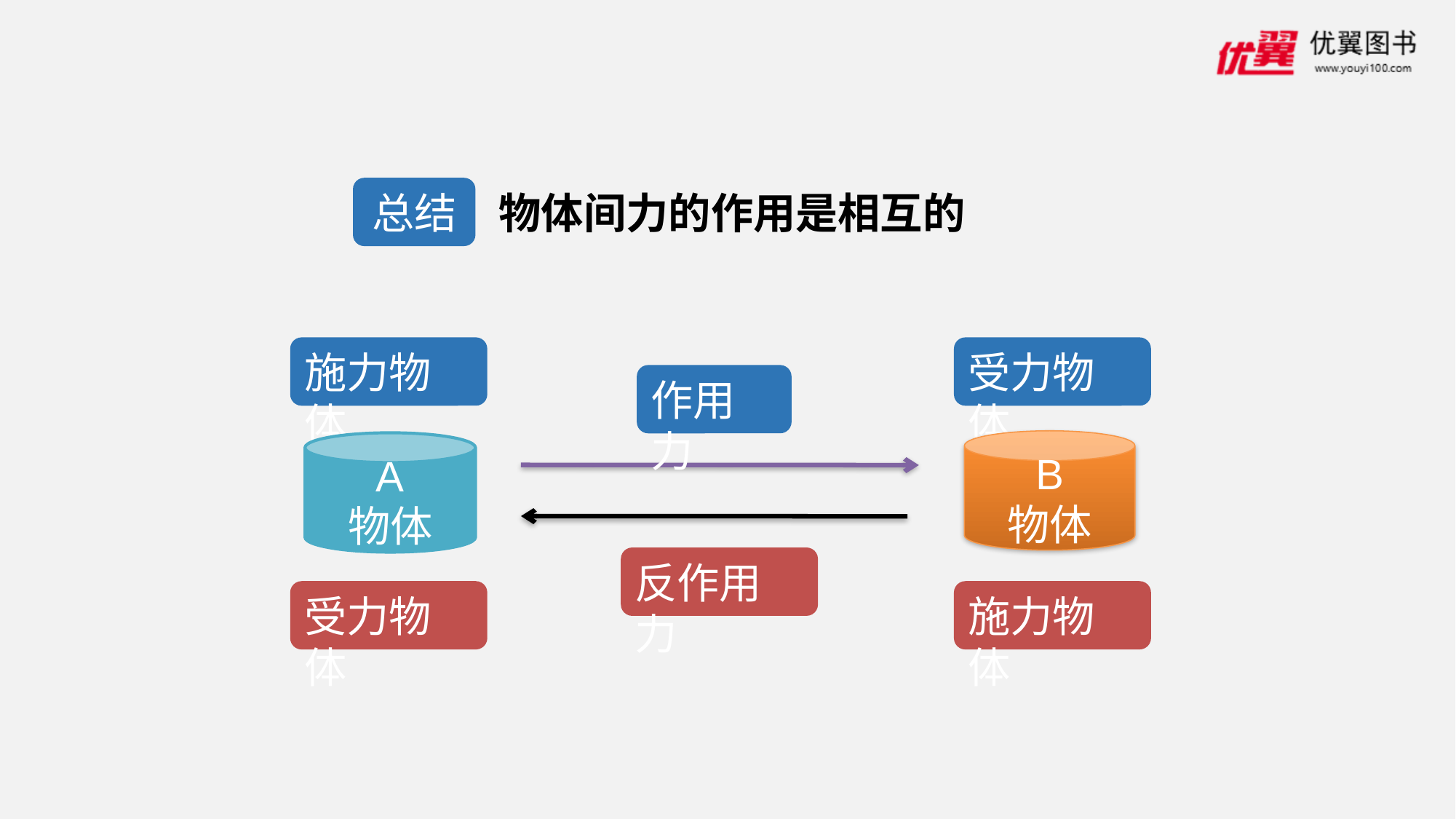

总结
物体间力的作用是相互的
施力物体
受力物体
作用力
B
物体
A
物体
反作用力
受力物体
施力物体